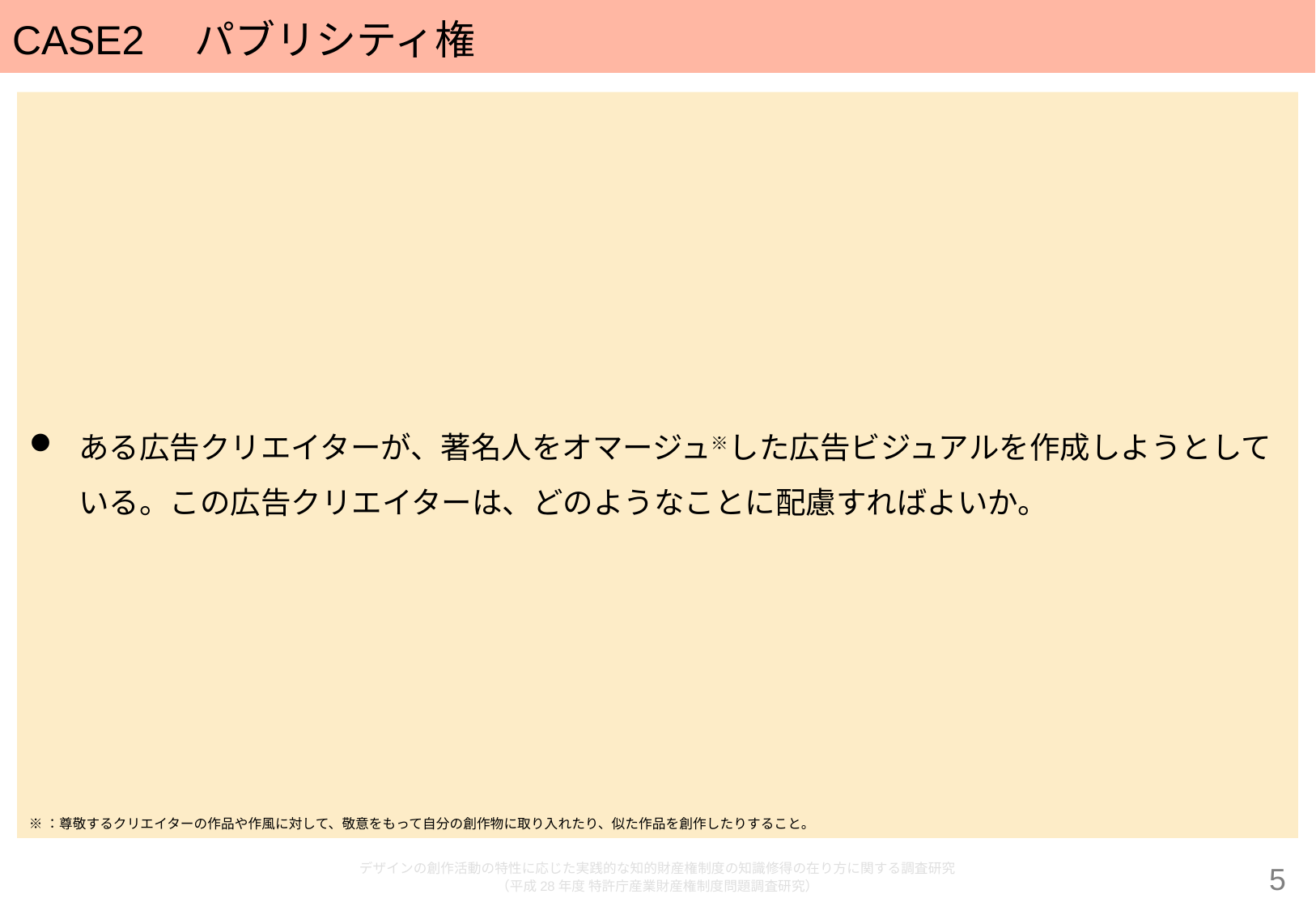

# CASE2　パブリシティ権
ある広告クリエイターが、著名人をオマージュ※した広告ビジュアルを作成しようとしている。この広告クリエイターは、どのようなことに配慮すればよいか。
※：尊敬するクリエイターの作品や作風に対して、敬意をもって自分の創作物に取り入れたり、似た作品を創作したりすること。
デザインの創作活動の特性に応じた実践的な知的財産権制度の知識修得の在り方に関する調査研究
（平成28年度 特許庁産業財産権制度問題調査研究）
5